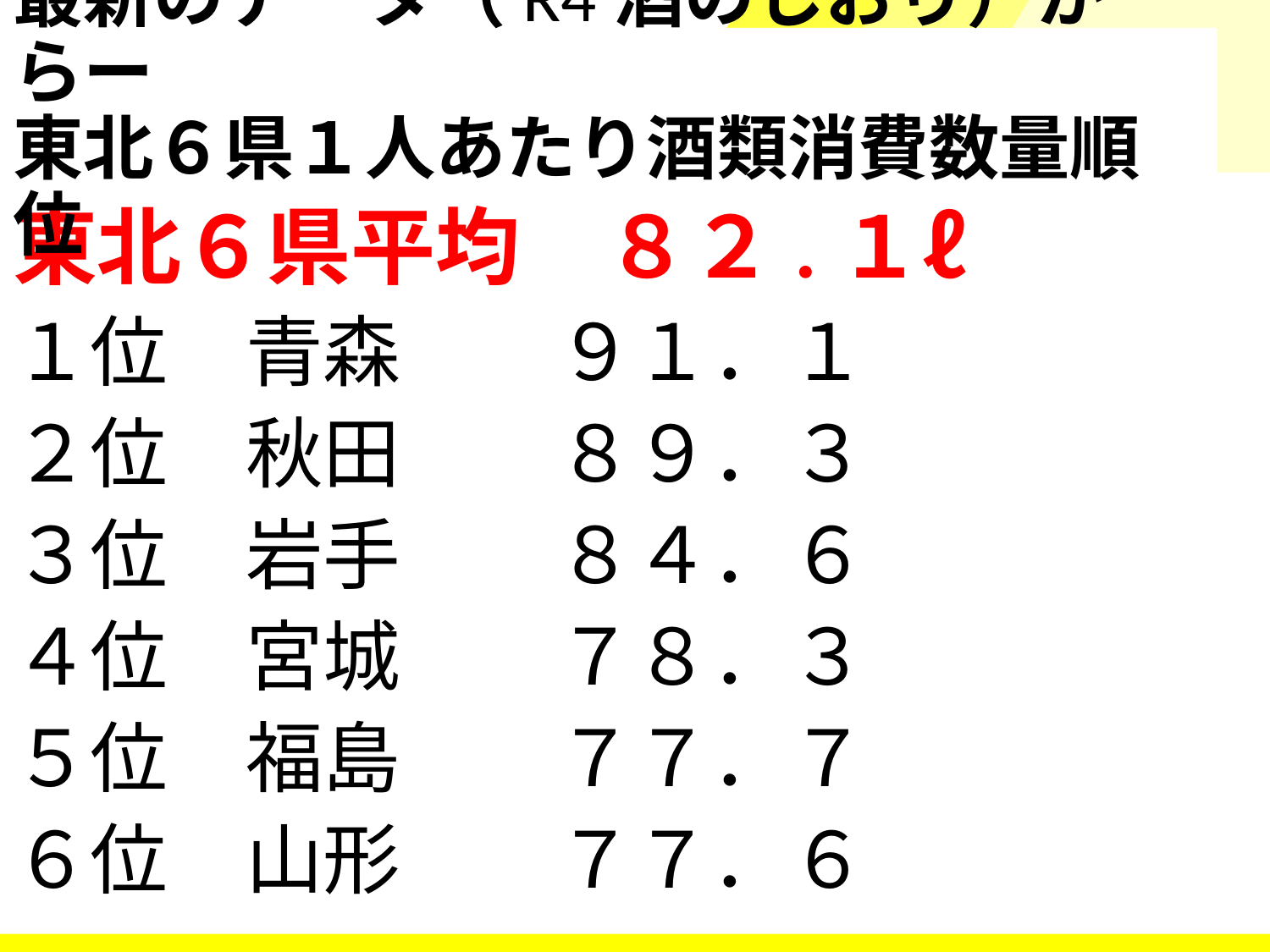

# 最新のデータ（R4酒のしおり）からー 東北６県１人あたり酒類消費数量順位
東北６県平均　８２.１ℓ
１位　青森　　９１．１
２位　秋田　　８９．３
３位　岩手　　８４．６
４位　宮城　　７８．３
５位　福島　　７７．７
６位　山形　　７７．６